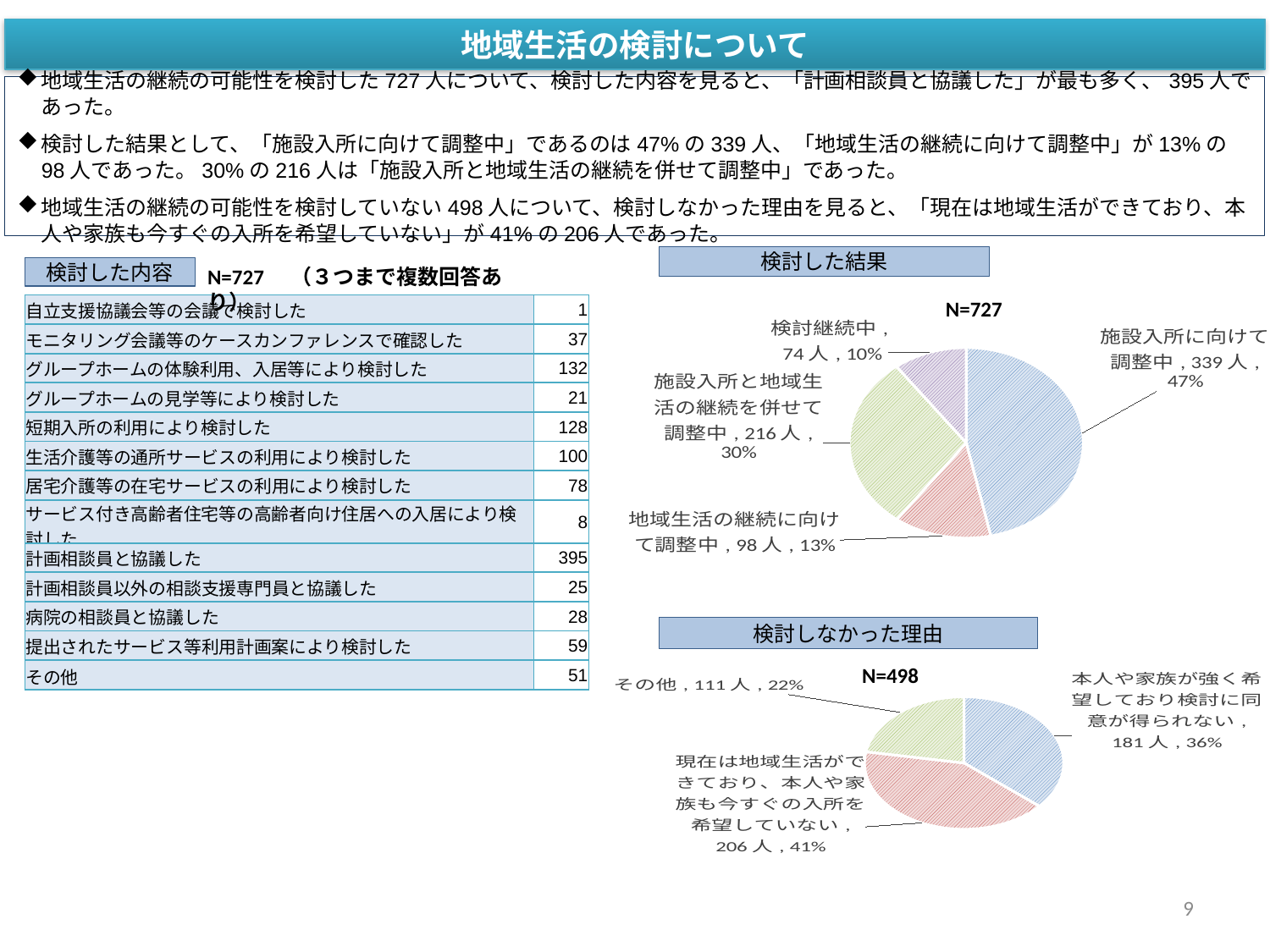

地域生活の検討について
地域生活の継続の可能性を検討した727人について、検討した内容を見ると、「計画相談員と協議した」が最も多く、395人であった。
検討した結果として、「施設入所に向けて調整中」であるのは47%の339人、「地域生活の継続に向けて調整中」が13%の98人であった。30%の216人は「施設入所と地域生活の継続を併せて調整中」であった。
地域生活の継続の可能性を検討していない498人について、検討しなかった理由を見ると、「現在は地域生活ができており、本人や家族も今すぐの入所を希望していない」が41%の206人であった。
検討した結果
N=727　（３つまで複数回答あり）
検討した内容
N=727
| 自立支援協議会等の会議で検討した | 1 |
| --- | --- |
| モニタリング会議等のケースカンファレンスで確認した | 37 |
| グループホームの体験利用、入居等により検討した | 132 |
| グループホームの見学等により検討した | 21 |
| 短期入所の利用により検討した | 128 |
| 生活介護等の通所サービスの利用により検討した | 100 |
| 居宅介護等の在宅サービスの利用により検討した | 78 |
| サービス付き高齢者住宅等の高齢者向け住居への入居により検討した | 8 |
| 計画相談員と協議した | 395 |
| 計画相談員以外の相談支援専門員と協議した | 25 |
| 病院の相談員と協議した | 28 |
| 提出されたサービス等利用計画案により検討した | 59 |
| その他 | 51 |

### Chart

| Category | 検討した結果 |
|---|---|
| 施設入所に向けて調整中 | 339.0 |
| 地域生活の継続に向けて調整中 | 98.0 |
| 施設入所と地域生活の継続を併せて調整中 | 216.0 |
| 検討継続中 | 74.0 |
検討しなかった理由

### Chart

| Category | 検討しなかった理由 |
|---|---|
| 本人や家族が強く希望しており検討に同意が得られない | 181.0 |
| 現在は地域生活ができており、本人や家族も今すぐの入所を希望していない | 206.0 |
| その他 | 111.0 |
N=498
9